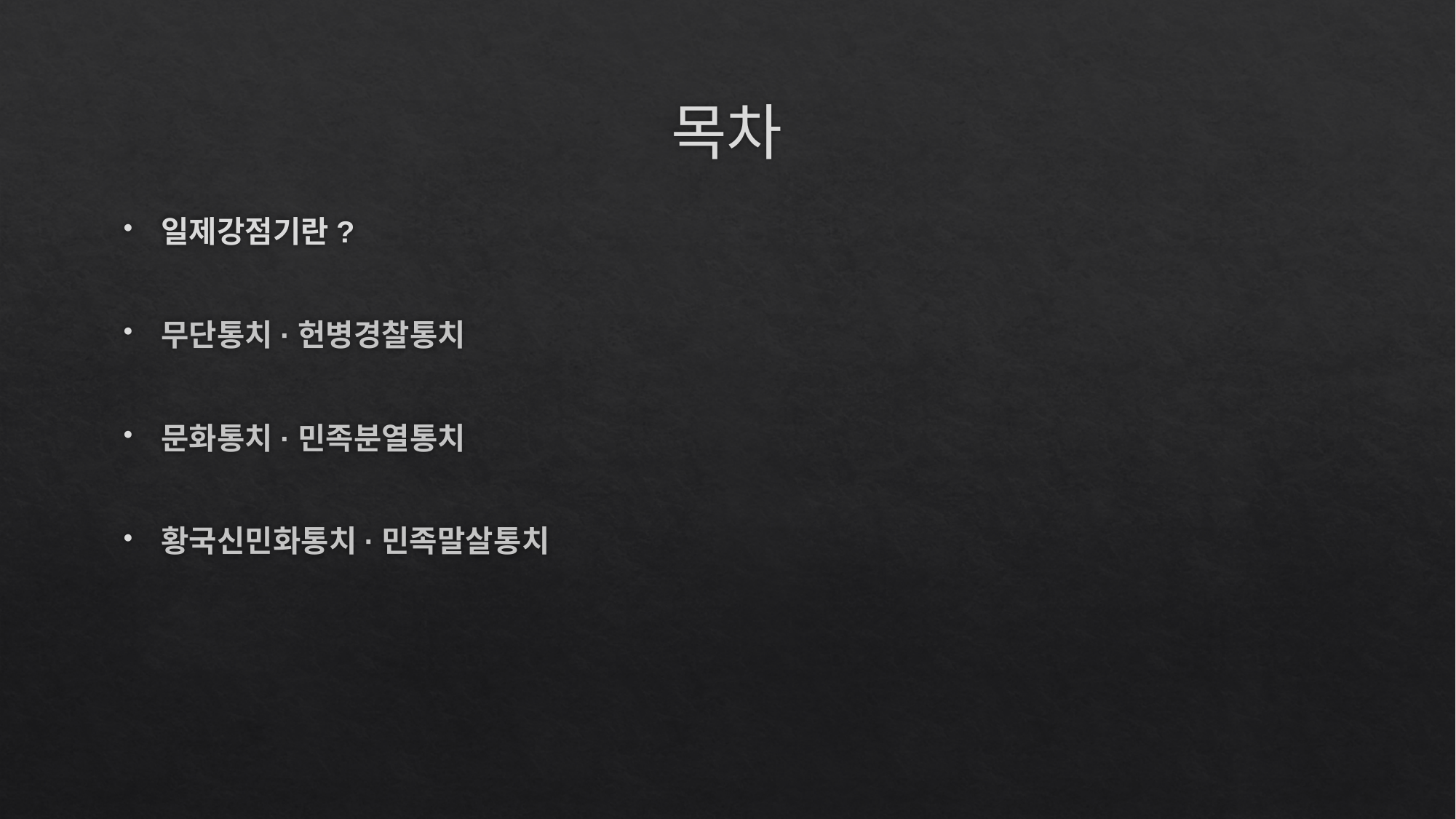

# 목차
일제강점기란?

무단통치·헌병경찰통치

문화통치·민족분열통치

황국신민화통치·민족말살통치